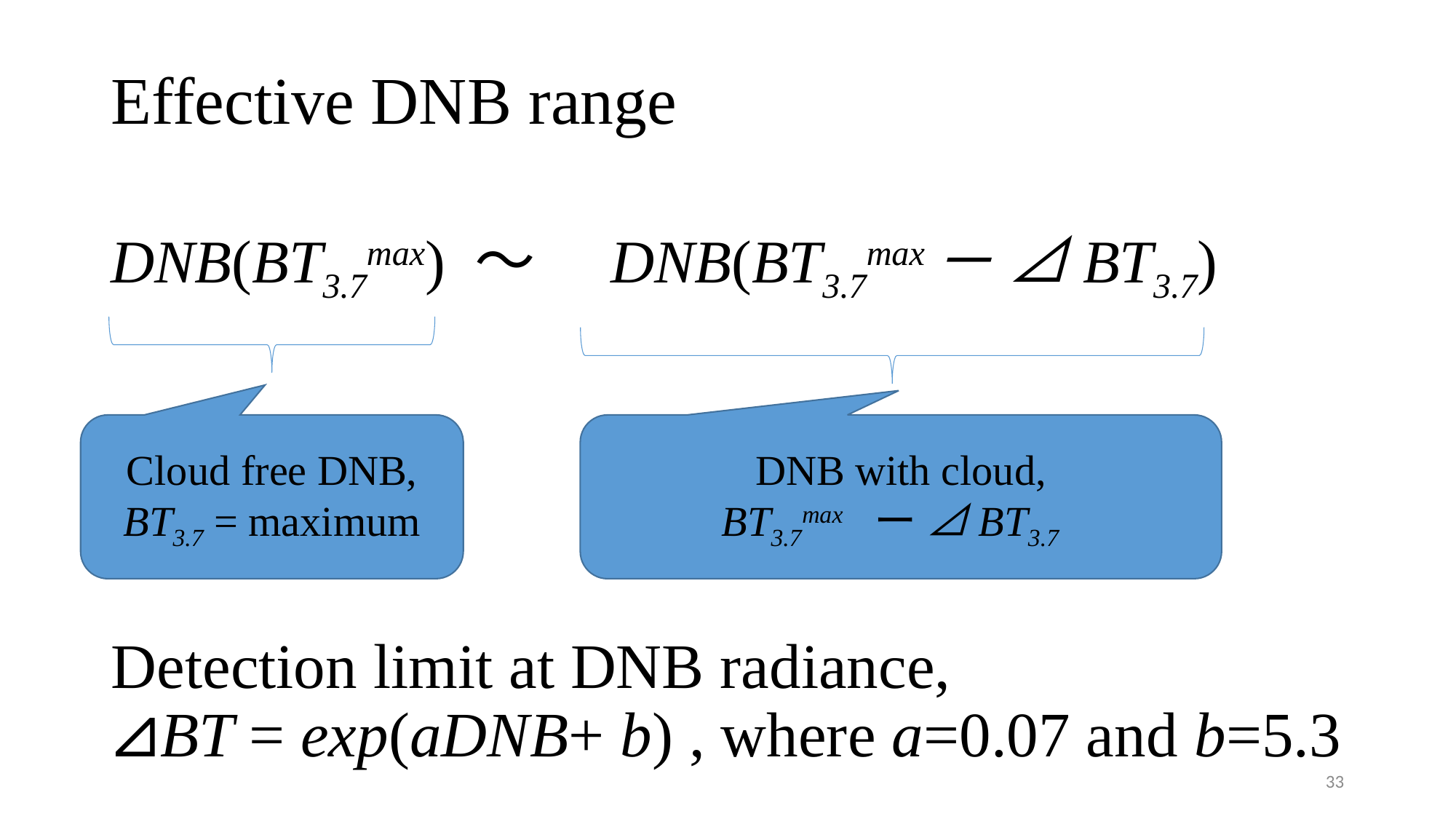

# Effective DNB range

DNB(BT3.7max) ～　DNB(BT3.7max－ ⊿BT3.7)
Cloud free DNB,
BT3.7 = maximum
DNB with cloud,
BT3.7max  ー ⊿BT3.7
Detection limit at DNB radiance,
⊿BT = exp(aDNB+ b) , where a=0.07 and b=5.3
33